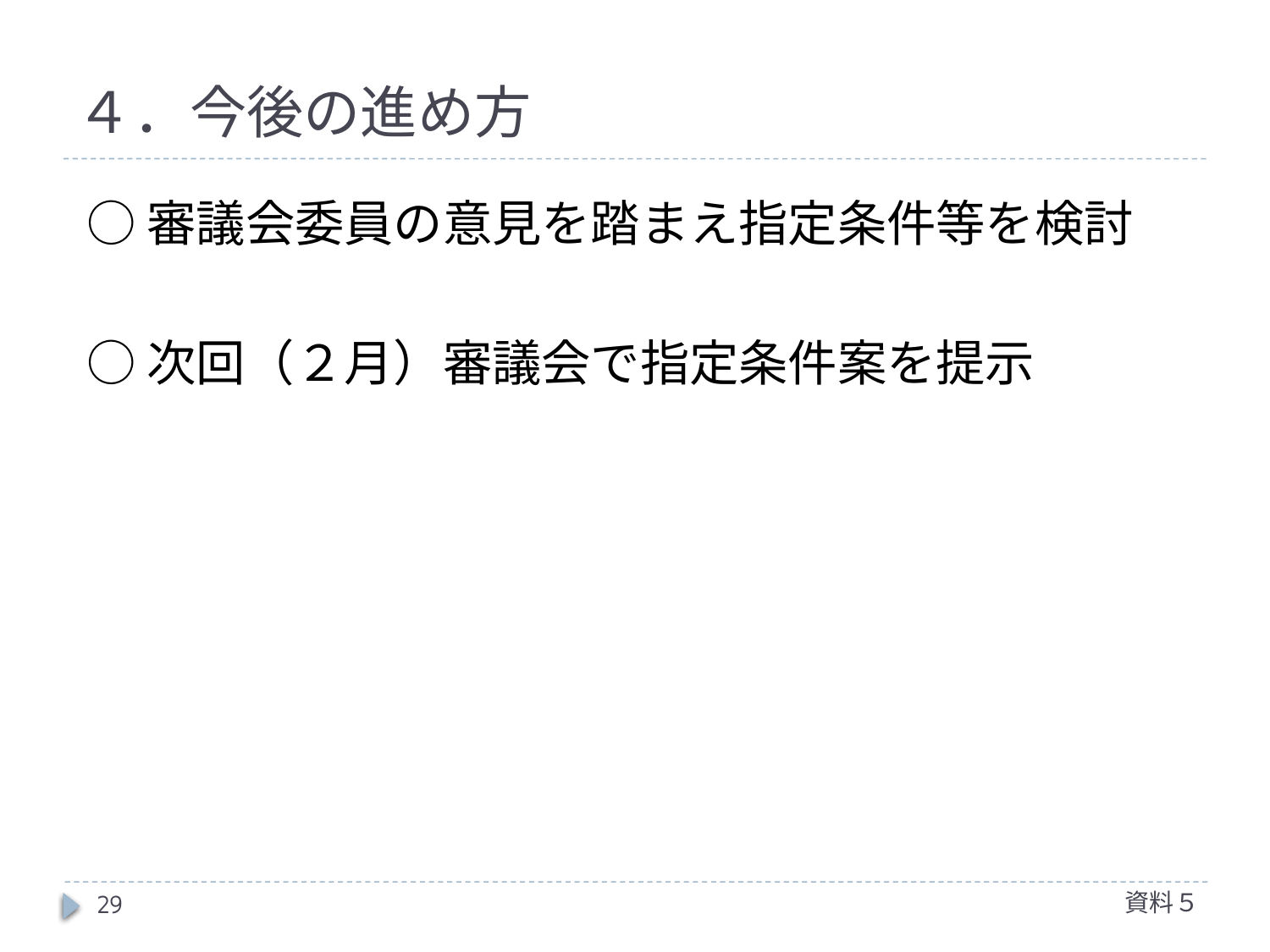

４．今後の進め方
　○ 審議会委員の意見を踏まえ指定条件等を検討

　○ 次回（２月）審議会で指定条件案を提示
資料５
29